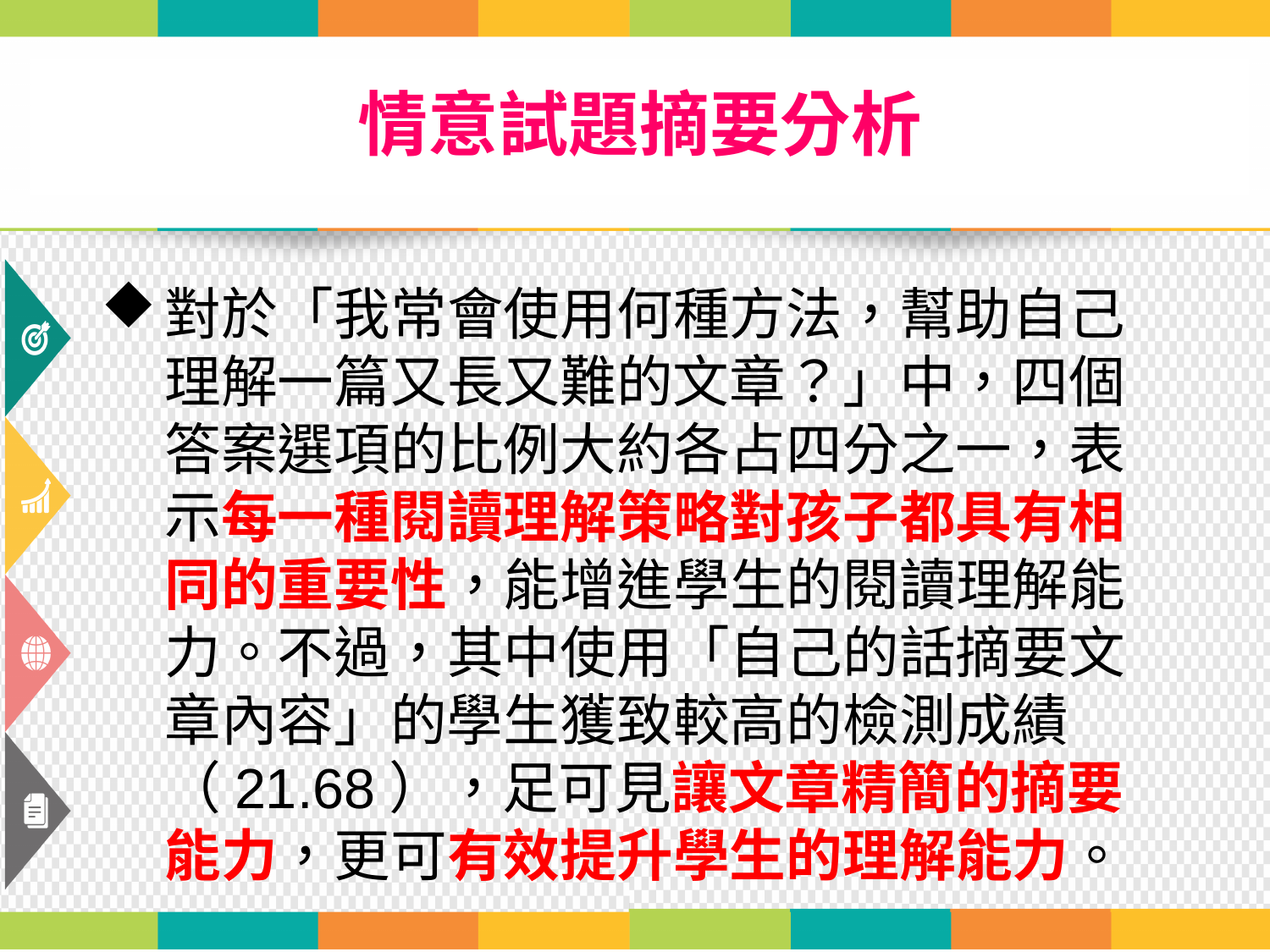

# 情意試題摘要分析
對於「我常會使用何種方法，幫助自己理解一篇又長又難的文章？」中，四個答案選項的比例大約各占四分之一，表示每一種閱讀理解策略對孩子都具有相同的重要性，能增進學生的閱讀理解能力。不過，其中使用「自己的話摘要文章內容」的學生獲致較高的檢測成績（21.68），足可見讓文章精簡的摘要能力，更可有效提升學生的理解能力。